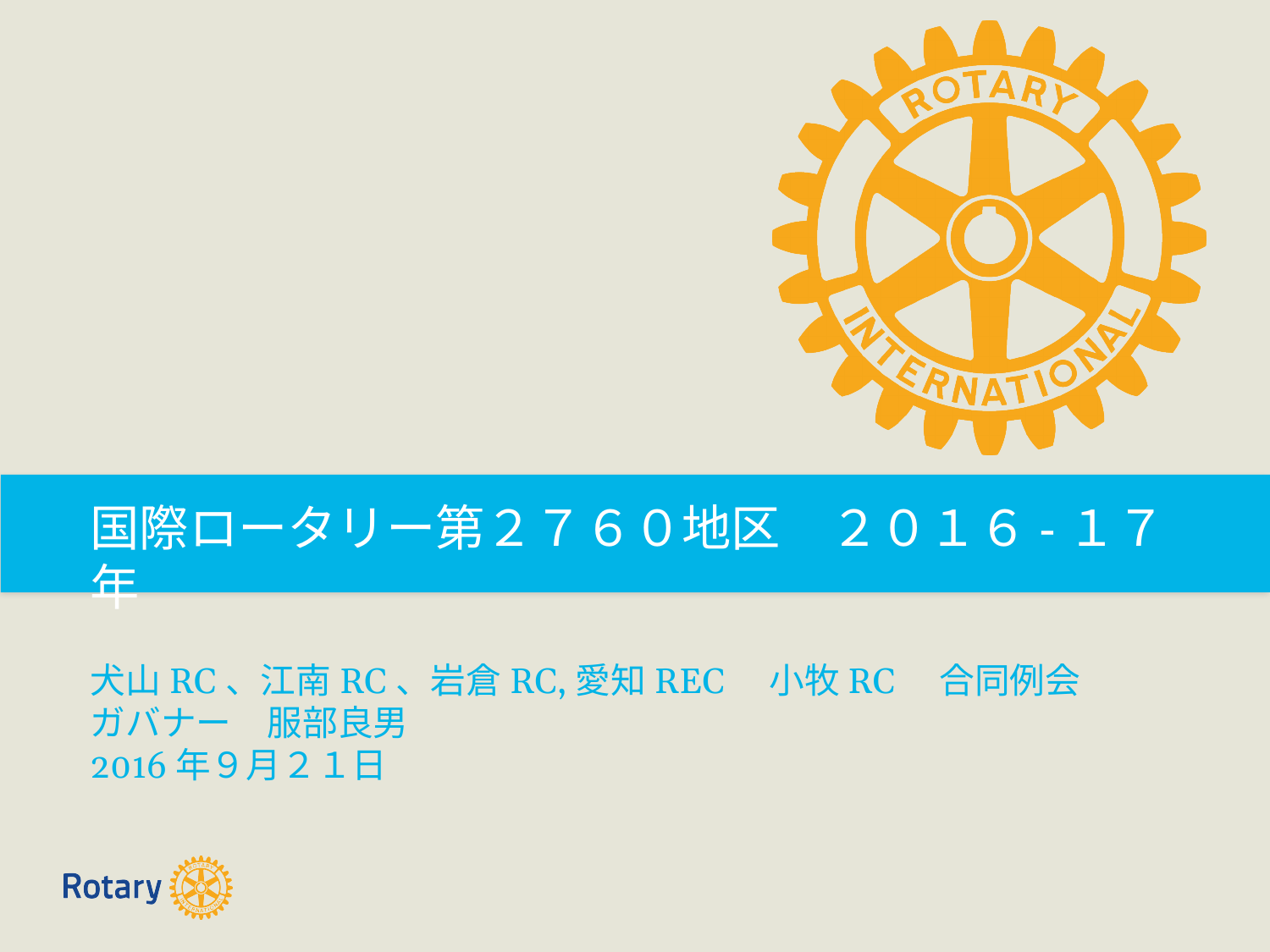

国際ロータリー第２７６０地区　２０１６-１７年
犬山RC、江南RC、岩倉RC,愛知REC　小牧RC　合同例会
ガバナー　服部良男
2016年９月２１日